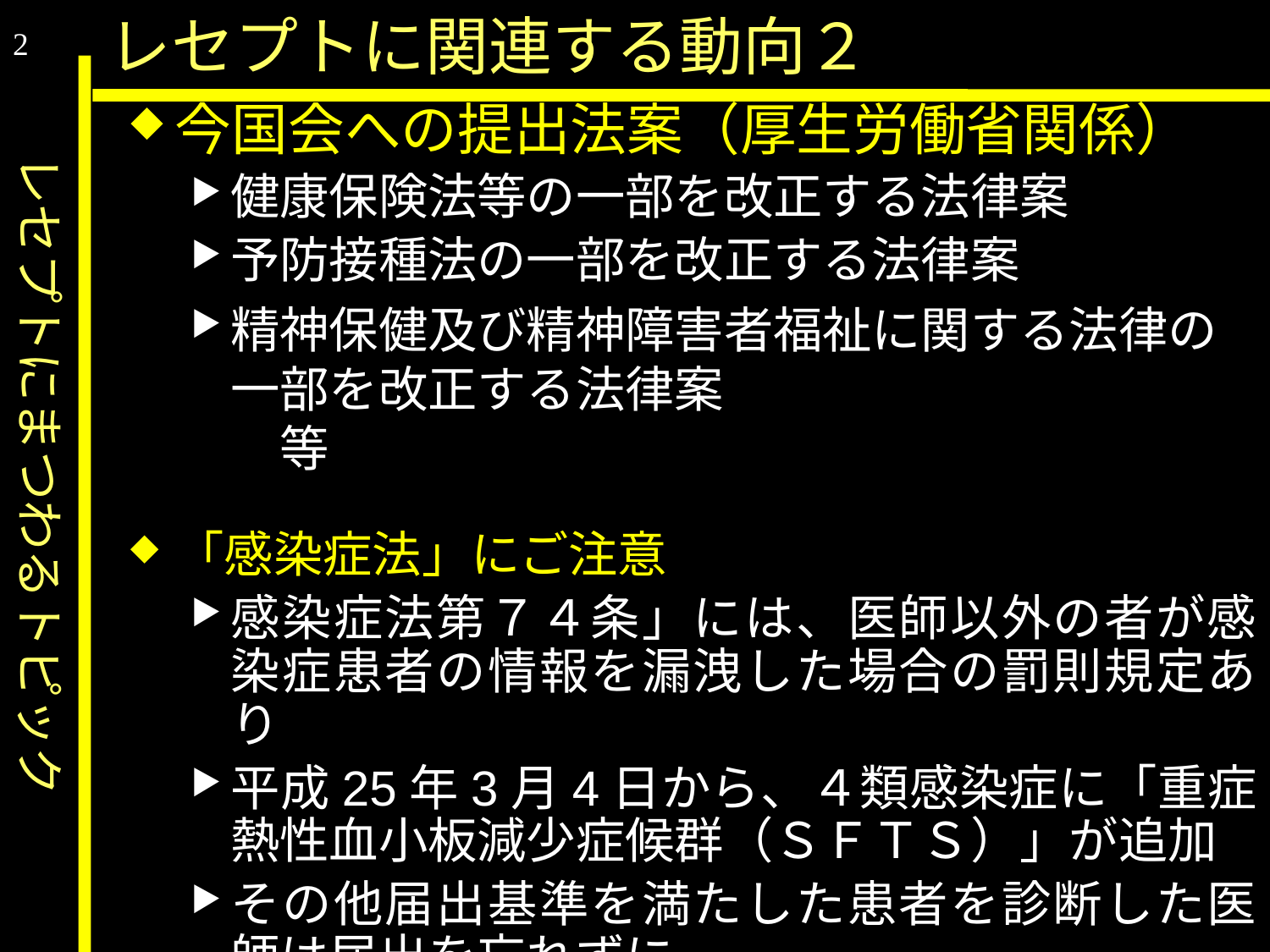

レセプトにまつわるトピック
レセプトに関連する動向２
2

今国会への提出法案（厚生労働省関係）
健康保険法等の一部を改正する法律案
予防接種法の一部を改正する法律案
精神保健及び精神障害者福祉に関する法律の一部を改正する法律案　　　　　　　　　　　等

「感染症法」にご注意
感染症法第７４条」には、医師以外の者が感染症患者の情報を漏洩した場合の罰則規定あり
平成25年3月4日から、４類感染症に「重症熱性血小板減少症候群（ＳＦＴＳ）」が追加
その他届出基準を満たした患者を診断した医師は届出を忘れずに